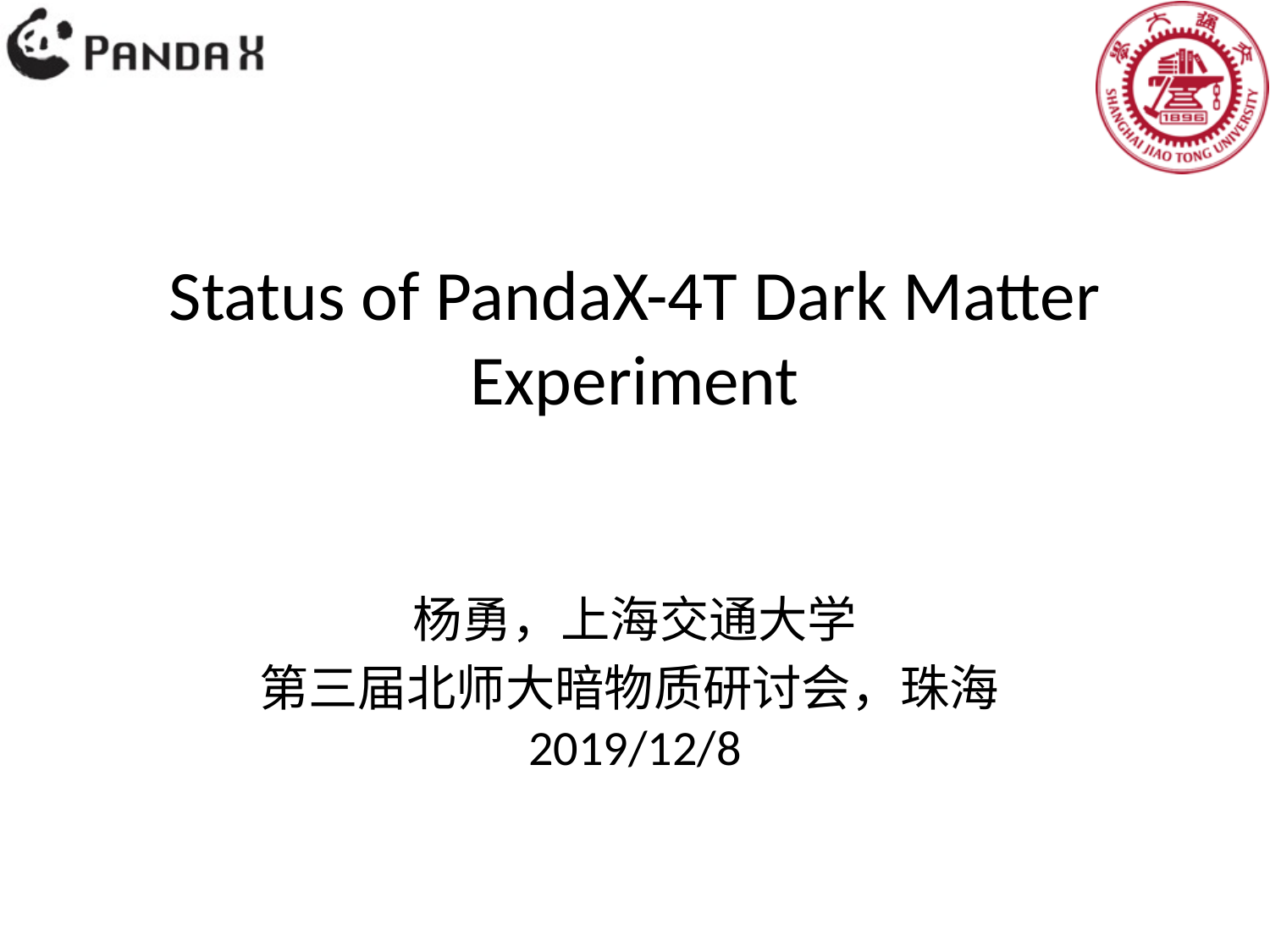

# Status of PandaX-4T Dark Matter Experiment
杨勇，上海交通大学
第三届北师大暗物质研讨会，珠海2019/12/8